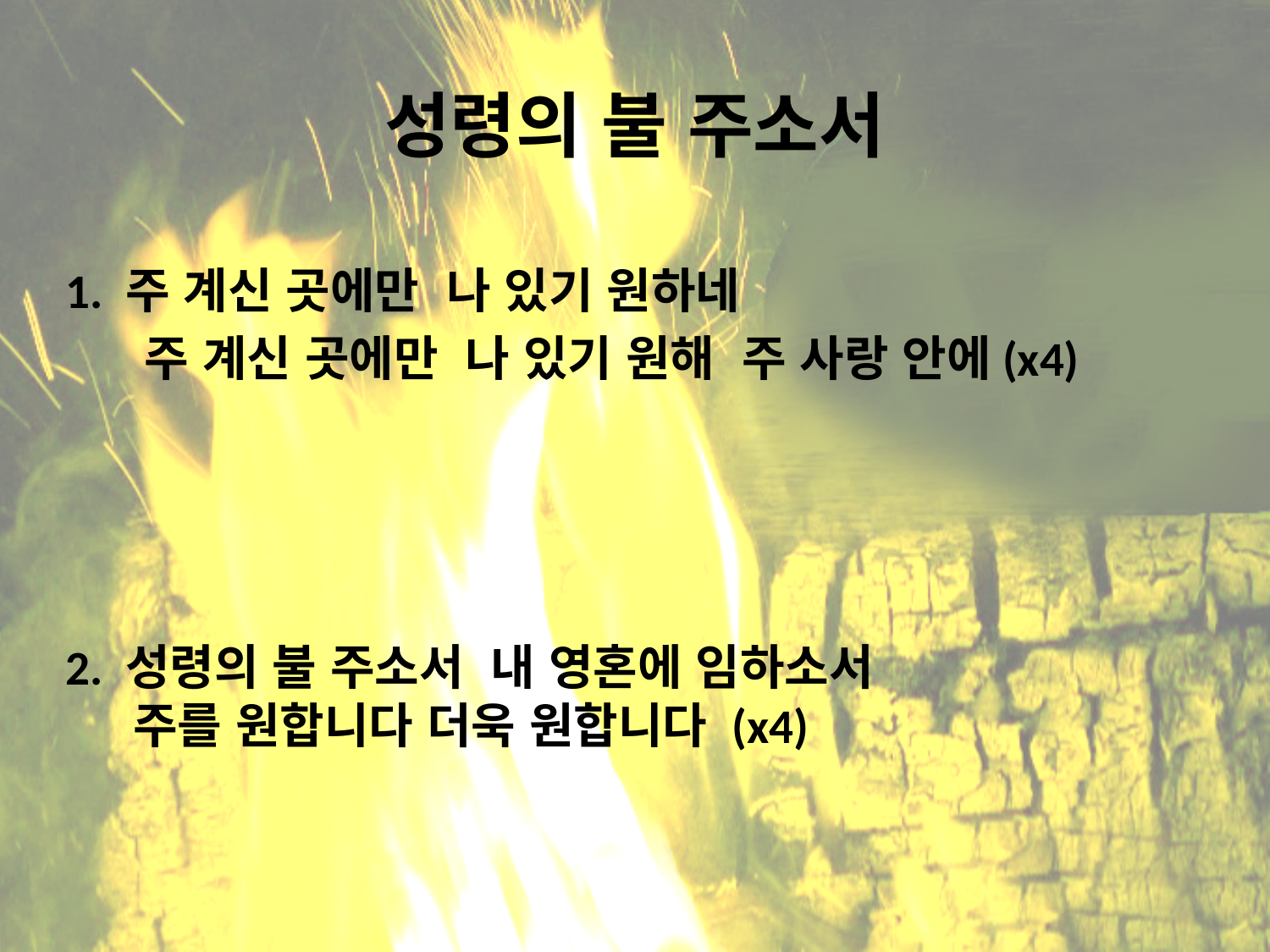

# 성령의 불 주소서
1. 주 계신 곳에만  나 있기 원하네
     주 계신 곳에만  나 있기 원해  주 사랑 안에(x4)

2. 성령의 불 주소서  내 영혼에 임하소서
     주를 원합니다 더욱 원합니다 (x4)